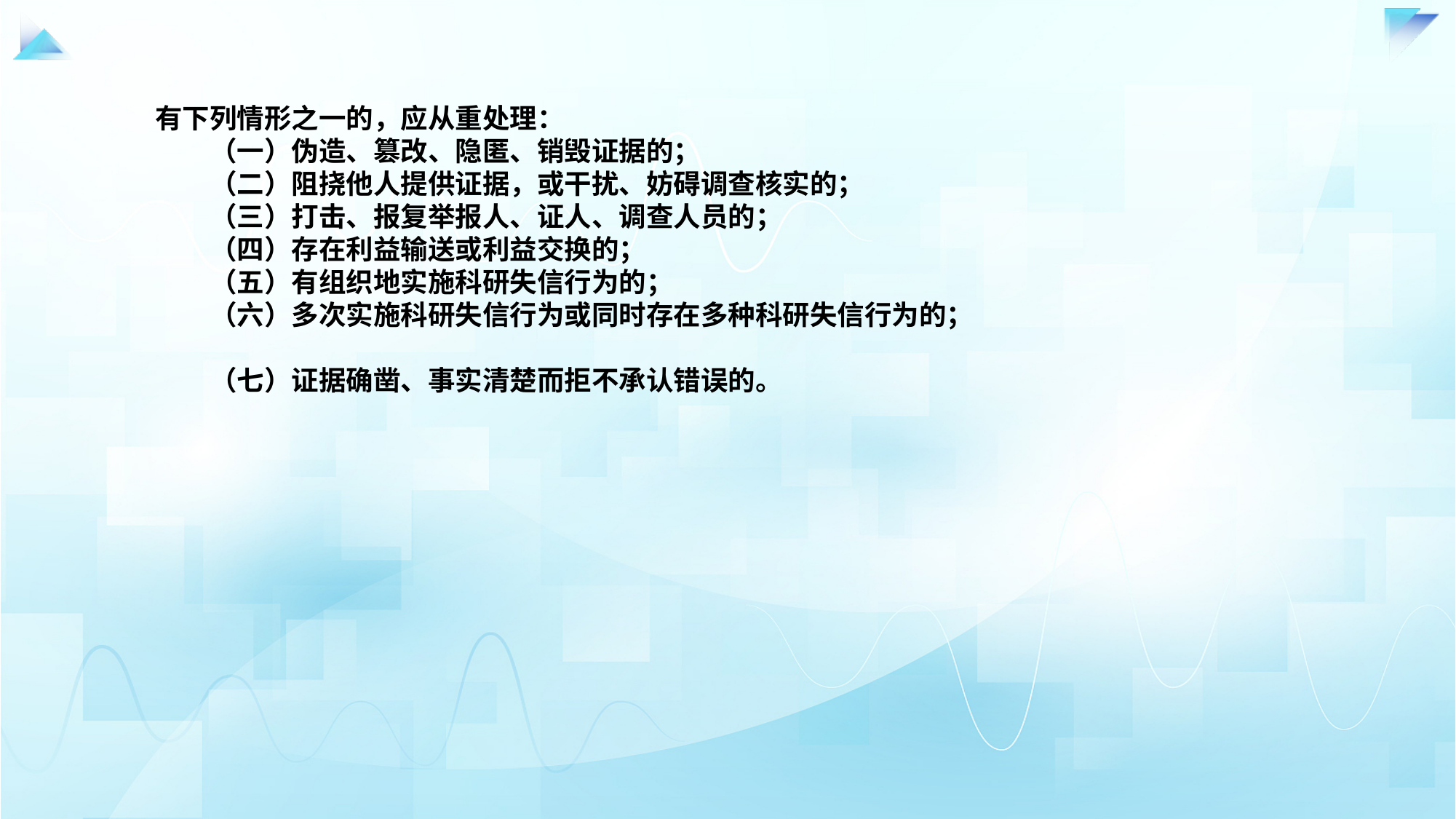

有下列情形之一的，应从重处理：　　（一）伪造、篡改、隐匿、销毁证据的；　　（二）阻挠他人提供证据，或干扰、妨碍调查核实的；　　（三）打击、报复举报人、证人、调查人员的；　　（四）存在利益输送或利益交换的；　　（五）有组织地实施科研失信行为的；　　（六）多次实施科研失信行为或同时存在多种科研失信行为的；　　（七）证据确凿、事实清楚而拒不承认错误的。